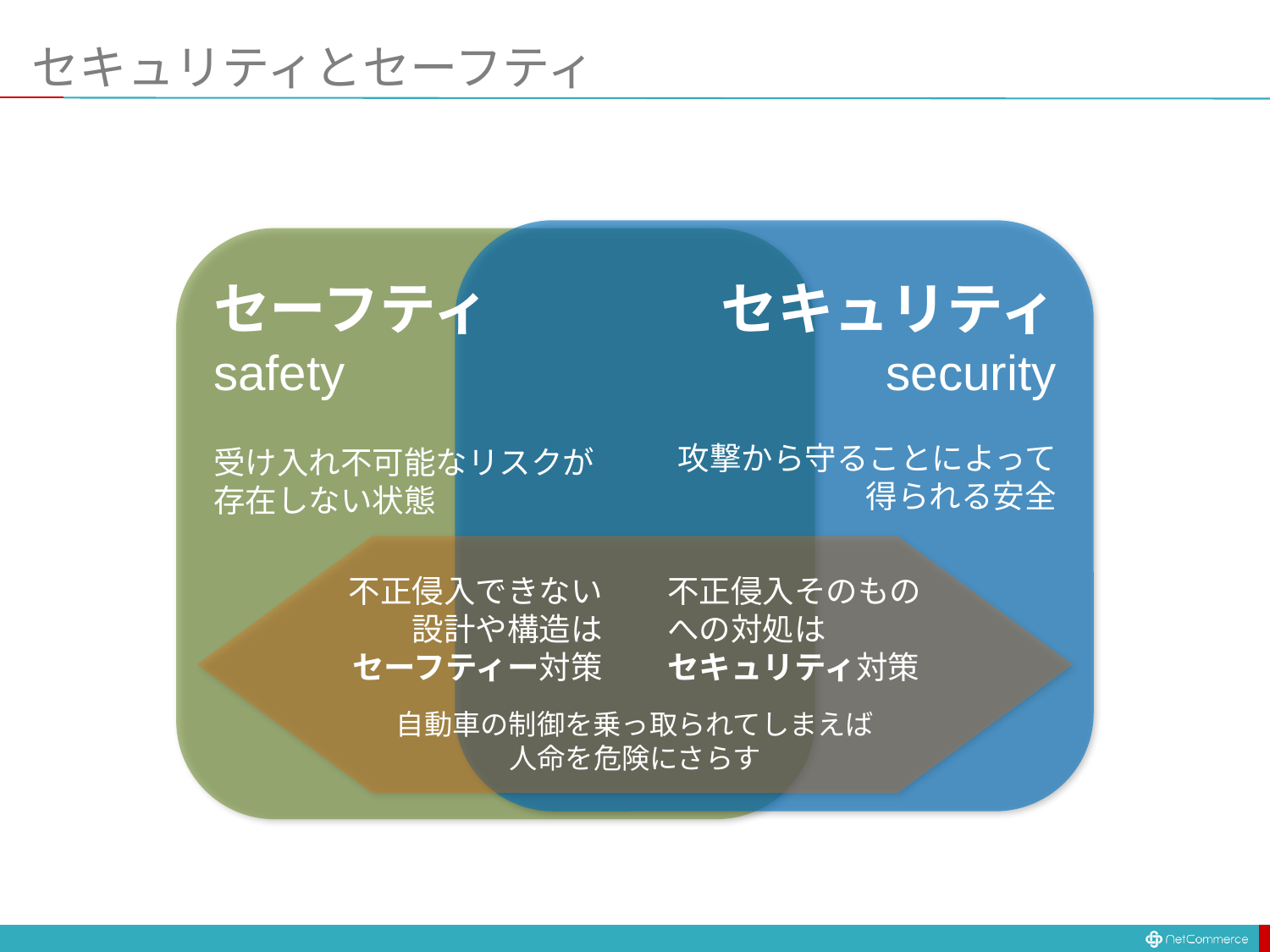

# セキュリティとセーフティ

セーフティ
safety

受け入れ不可能なリスクが
存在しない状態
セキュリティ
security

攻撃から守ることによって
得られる安全

不正侵入できない
設計や構造は
セーフティー対策
不正侵入そのもの
への対処は
セキュリティ対策
自動車の制御を乗っ取られてしまえば
人命を危険にさらす